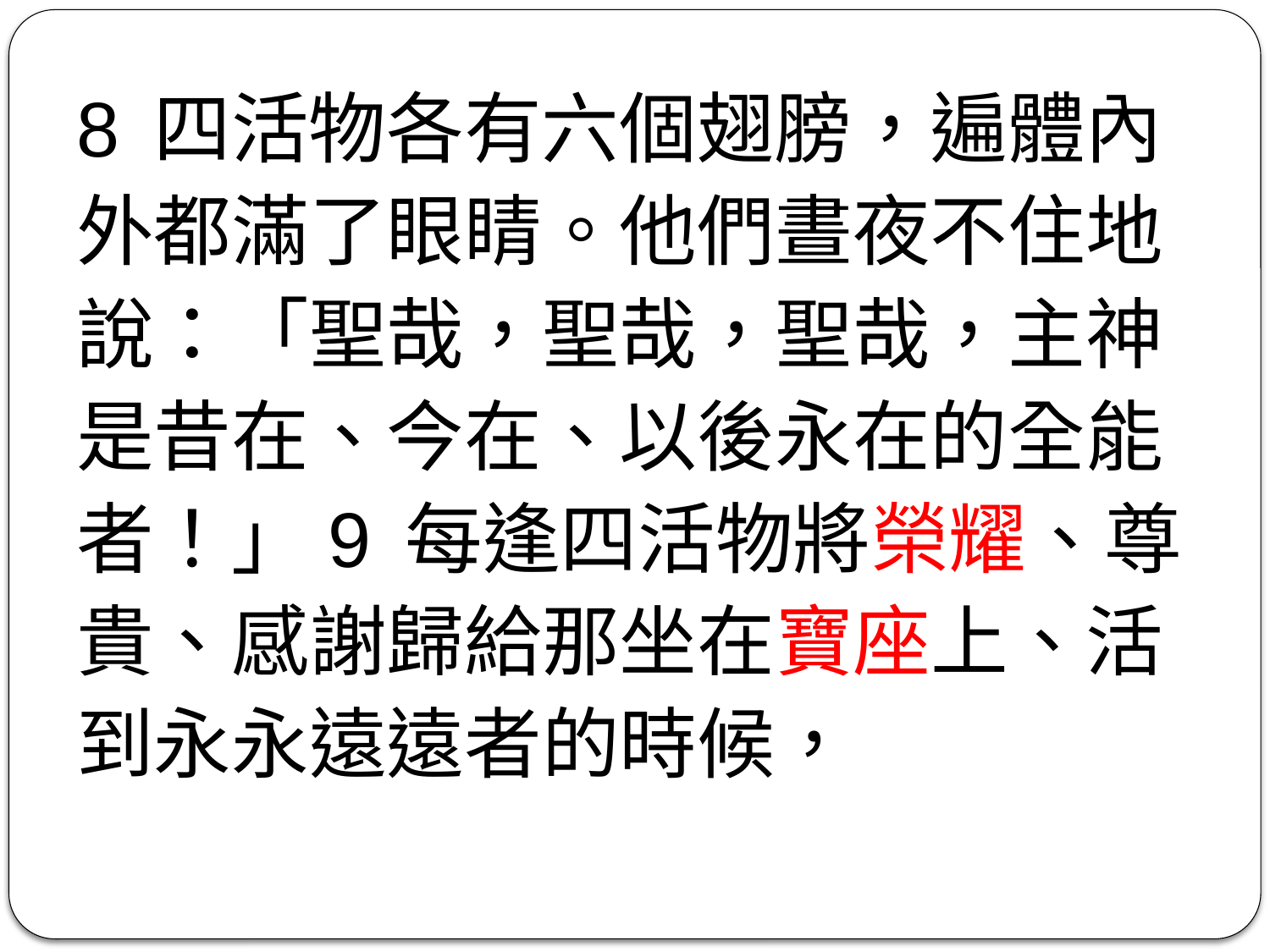

8 四活物各有六個翅膀，遍體內外都滿了眼睛。他們晝夜不住地說：「聖哉，聖哉，聖哉，主神是昔在、今在、以後永在的全能者！」9 每逢四活物將榮耀、尊貴、感謝歸給那坐在寶座上、活到永永遠遠者的時候，